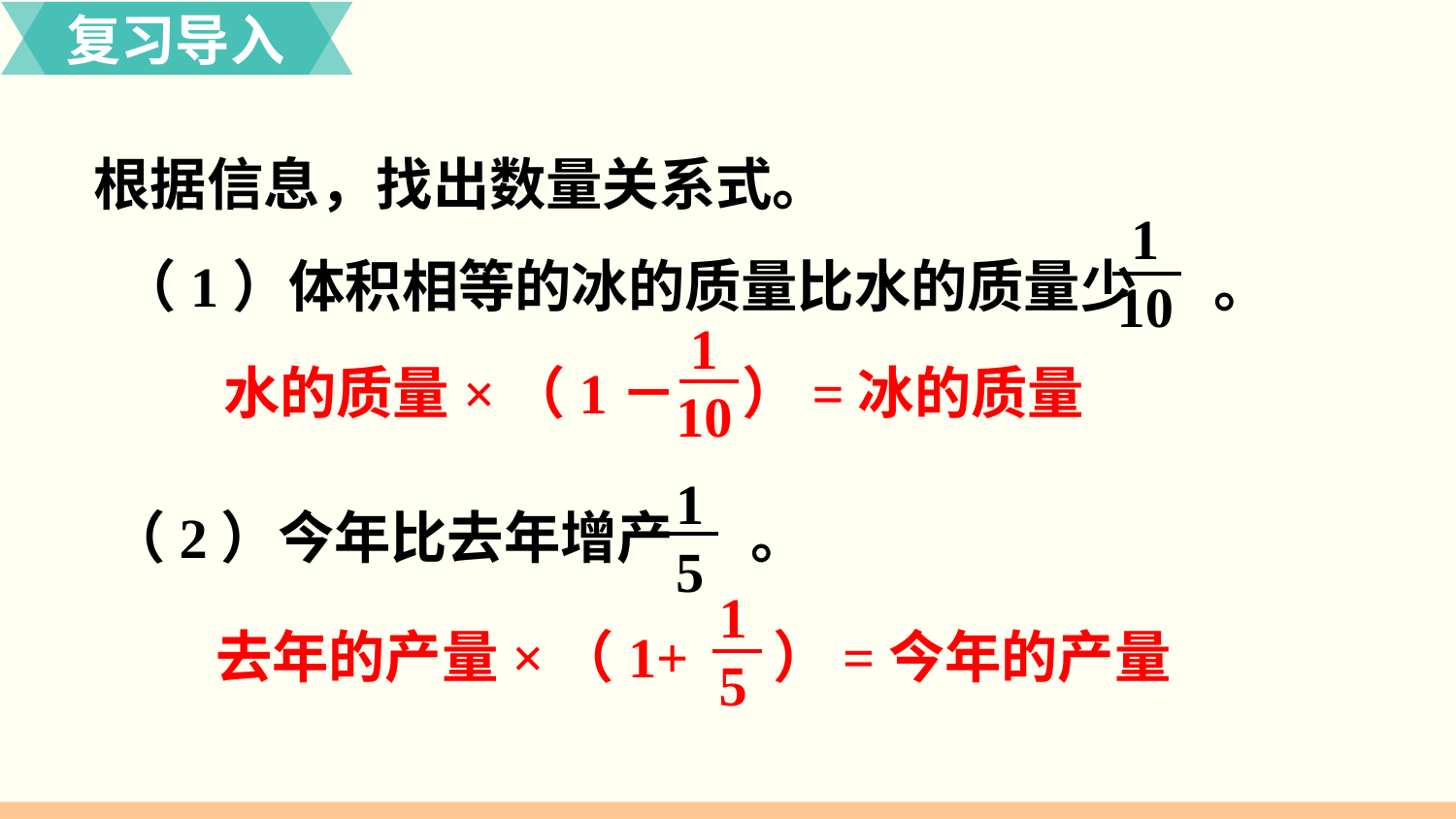

复习导入

根据信息，找出数量关系式。
 （1）体积相等的冰的质量比水的质量少      。
 1
10
 1
10
水的质量×（1－     ）=冰的质量
（2）今年比去年增产      。
1
5
 1
 5
去年的产量×（1+     ）=今年的产量